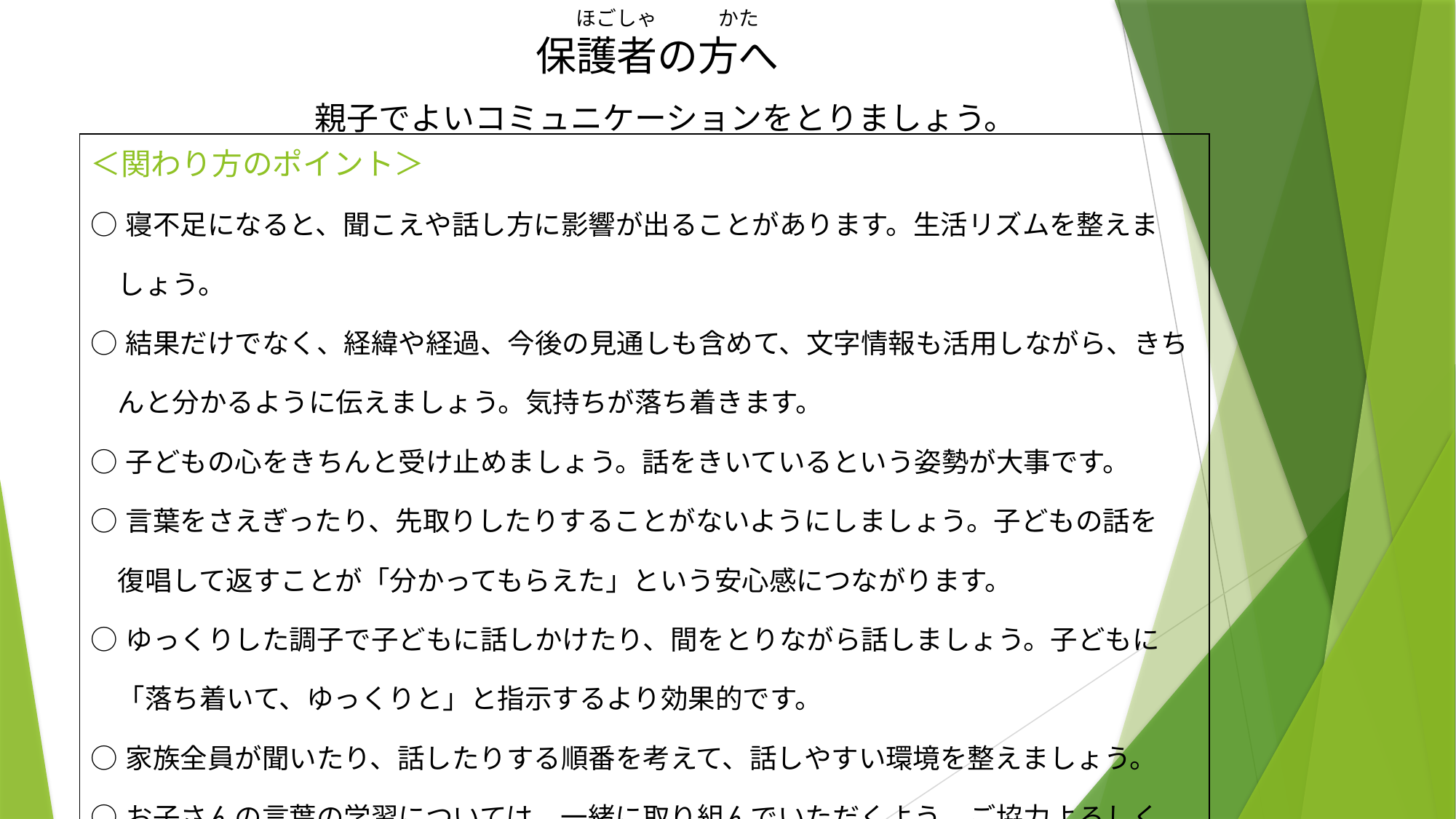

# ほごしゃ　　　かた 保護者の方へ 　親子でよいコミュニケーションをとりましょう。
| ＜関わり方のポイント＞ ○寝不足になると、聞こえや話し方に影響が出ることがあります。生活リズムを整えま 　しょう。 ○結果だけでなく、経緯や経過、今後の見通しも含めて、文字情報も活用しながら、きち 　んと分かるように伝えましょう。気持ちが落ち着きます。 ○子どもの心をきちんと受け止めましょう。話をきいているという姿勢が大事です。 ○言葉をさえぎったり、先取りしたりすることがないようにしましょう。子どもの話を 　復唱して返すことが「分かってもらえた」という安心感につながります。 ○ゆっくりした調子で子どもに話しかけたり、間をとりながら話しましょう。子どもに 　「落ち着いて、ゆっくりと」と指示するより効果的です。 ○家族全員が聞いたり、話したりする順番を考えて、話しやすい環境を整えましょう。 ○お子さんの言葉の学習については、一緒に取り組んでいただくよう、ご協力よろしく 　お願いします。 |
| --- |